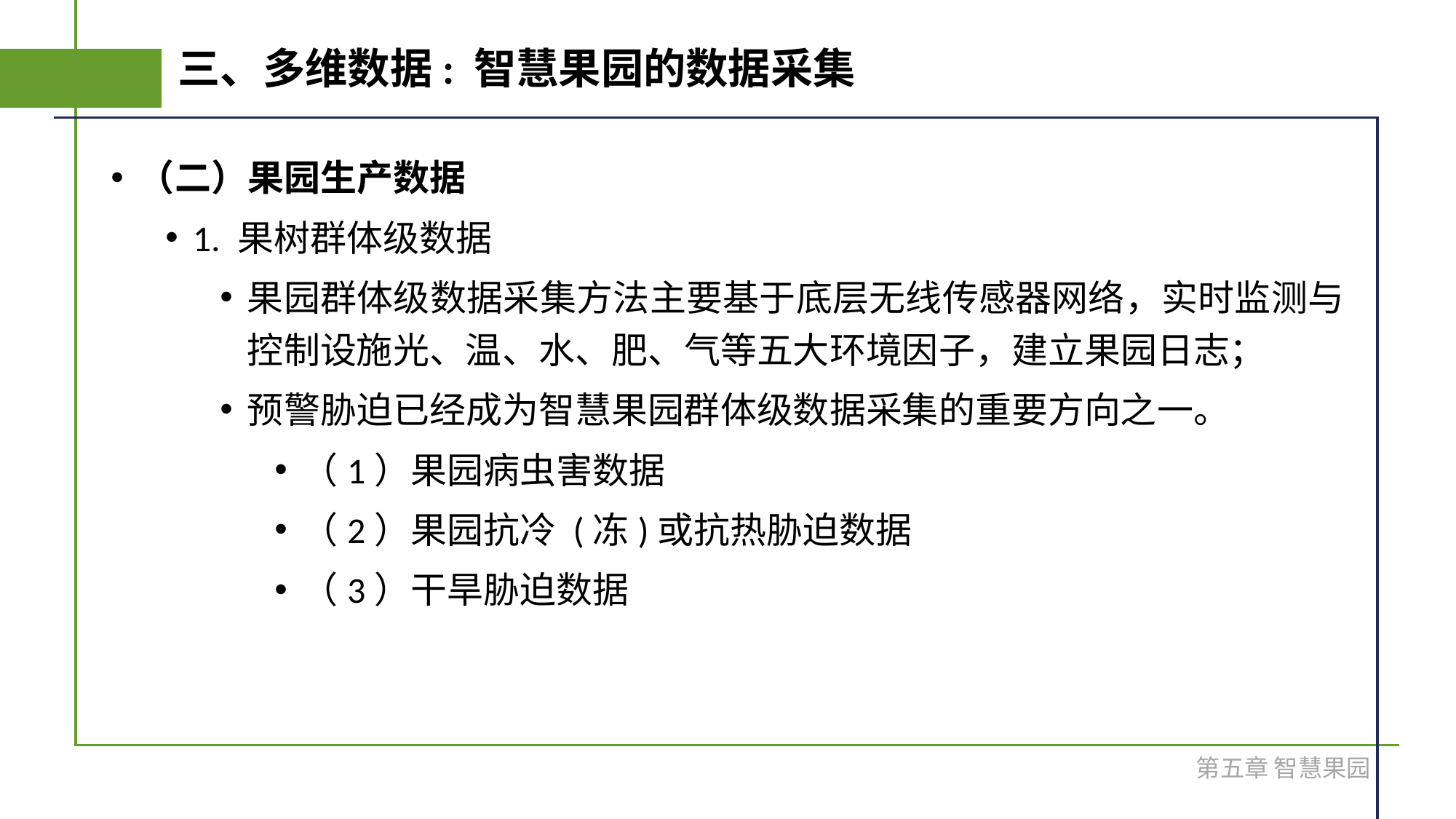

# 三、多维数据: 智慧果园的数据采集
（二）果园生产数据
1. 果树群体级数据
果园群体级数据采集方法主要基于底层无线传感器网络，实时监测与控制设施光、温、水、肥、气等五大环境因子，建立果园日志；
预警胁迫已经成为智慧果园群体级数据采集的重要方向之一。
（1）果园病虫害数据
（2）果园抗冷 (冻)或抗热胁迫数据
（3）干旱胁迫数据
第五章 智慧果园